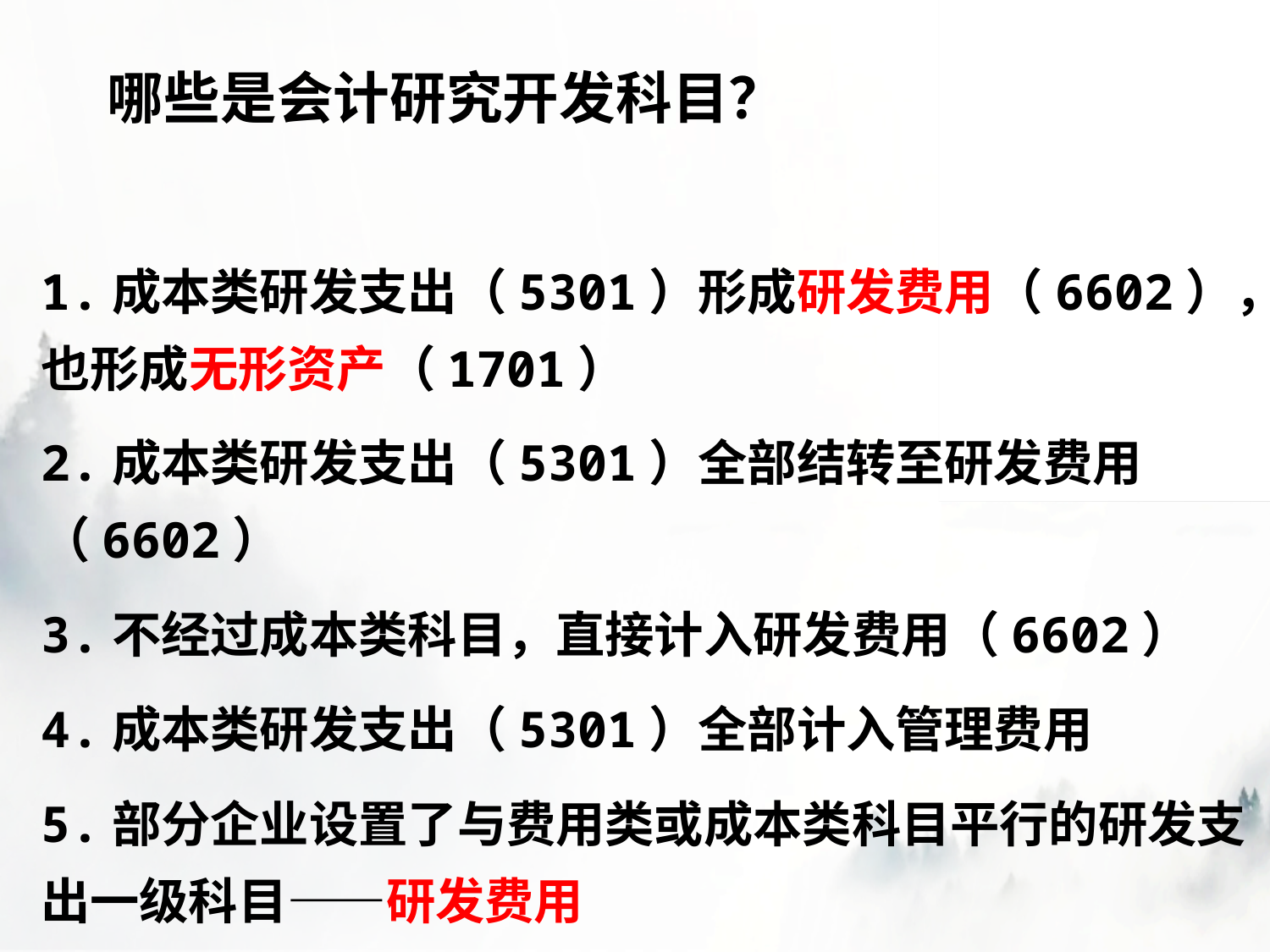

哪些是会计研究开发科目？
1.成本类研发支出（5301）形成研发费用（6602），也形成无形资产（1701）
2.成本类研发支出（5301）全部结转至研发费用（6602）
3.不经过成本类科目，直接计入研发费用（6602）
4.成本类研发支出（5301）全部计入管理费用
5.部分企业设置了与费用类或成本类科目平行的研发支出一级科目——研发费用